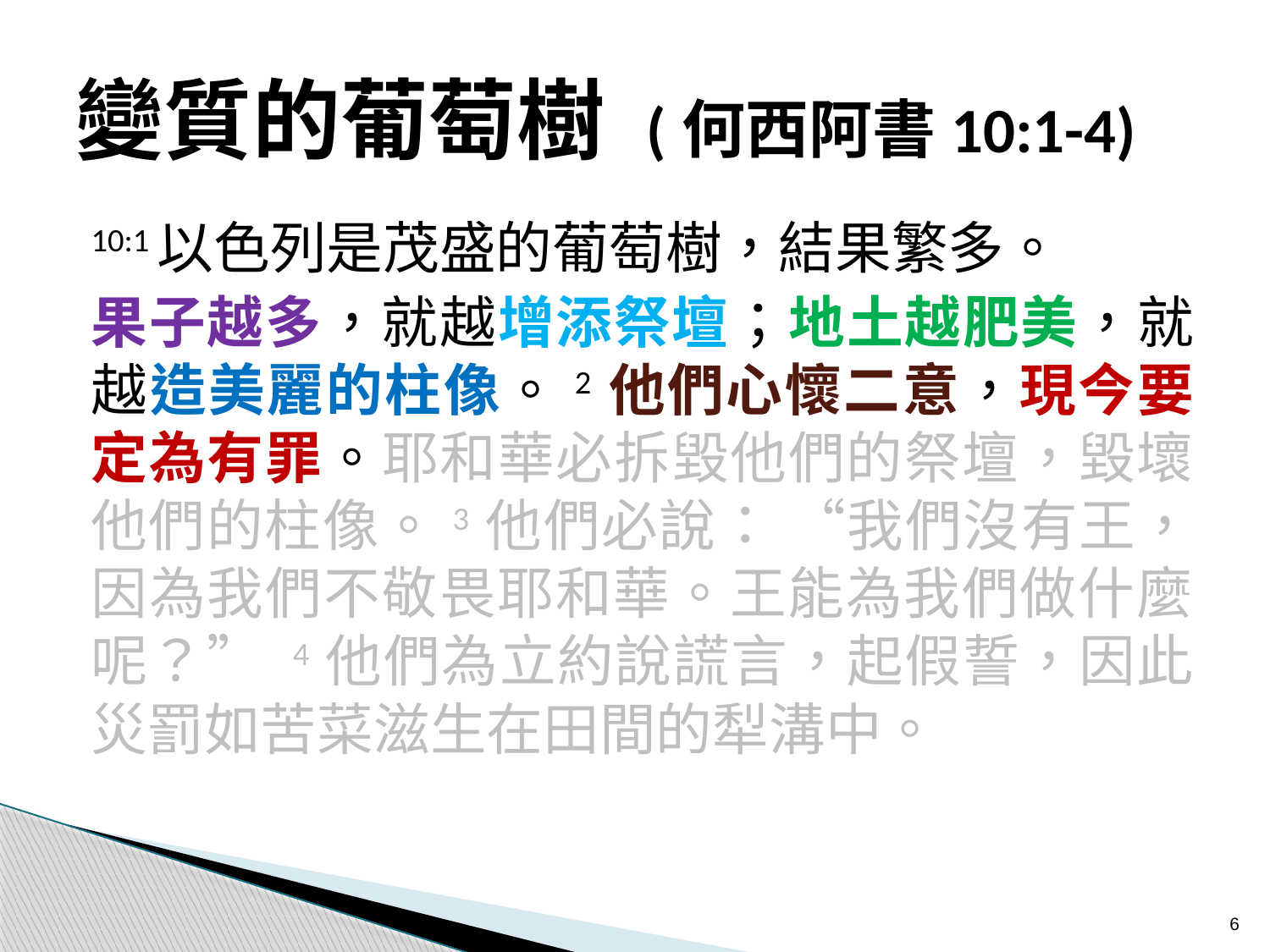

# 變質的葡萄樹 (何西阿書10:1-4)
10:1以色列是茂盛的葡萄樹，結果繁多。
果子越多，就越增添祭壇；地土越肥美，就越造美麗的柱像。2 他們心懷二意，現今要定為有罪。耶和華必拆毀他們的祭壇，毀壞他們的柱像。3 他們必說： “我們沒有王，因為我們不敬畏耶和華。王能為我們做什麼呢？” 4 他們為立約說謊言，起假誓，因此災罰如苦菜滋生在田間的犁溝中。

6